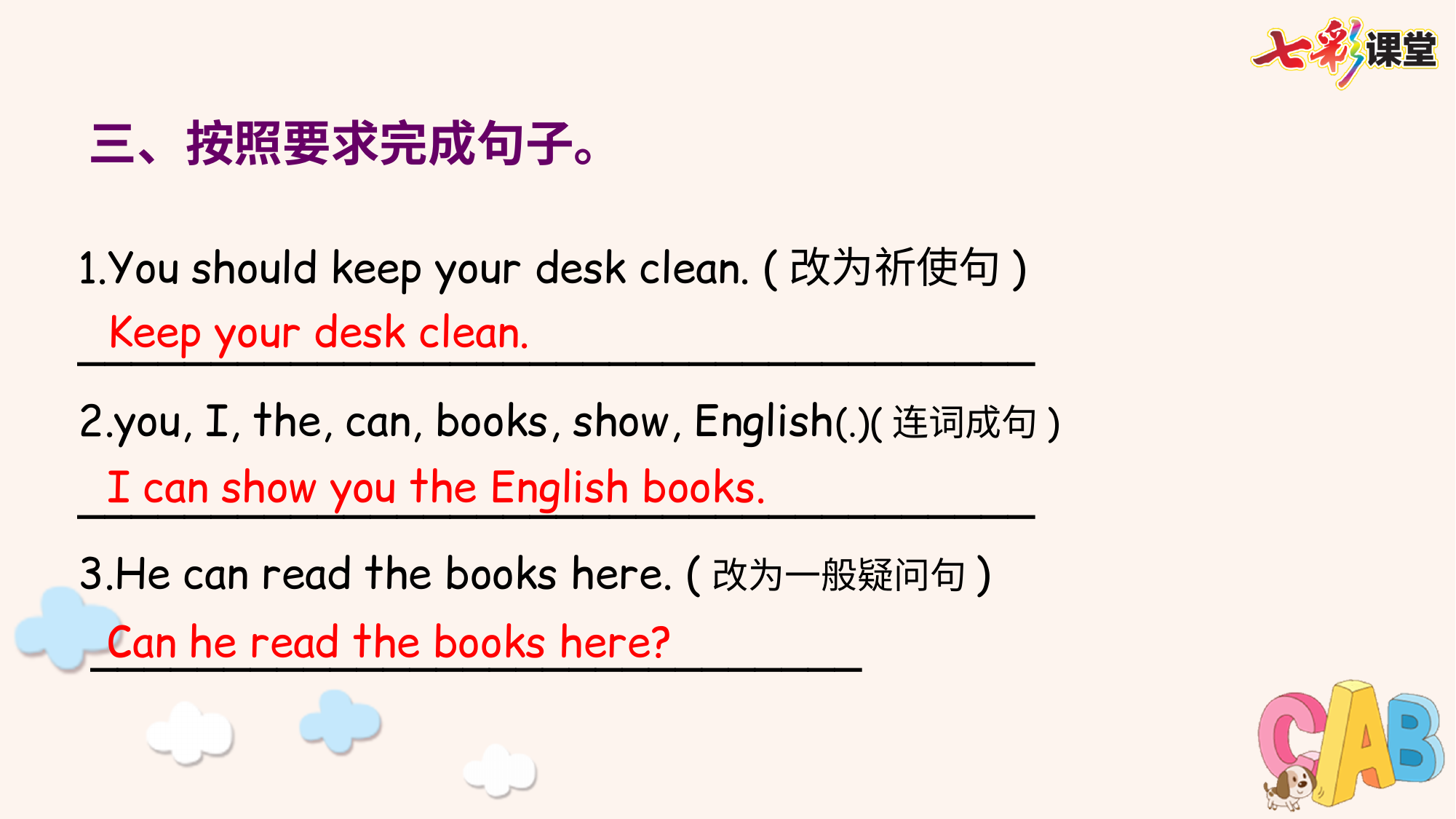

三、按照要求完成句子。
1.You should keep your desk clean. (改为祈使句)
____________________________________
2.you, I, the, can, books, show, English(.)(连词成句)
____________________________________
3.He can read the books here. (改为一般疑问句)
 _____________________________
Keep your desk clean.
I can show you the English books.
Can he read the books here?